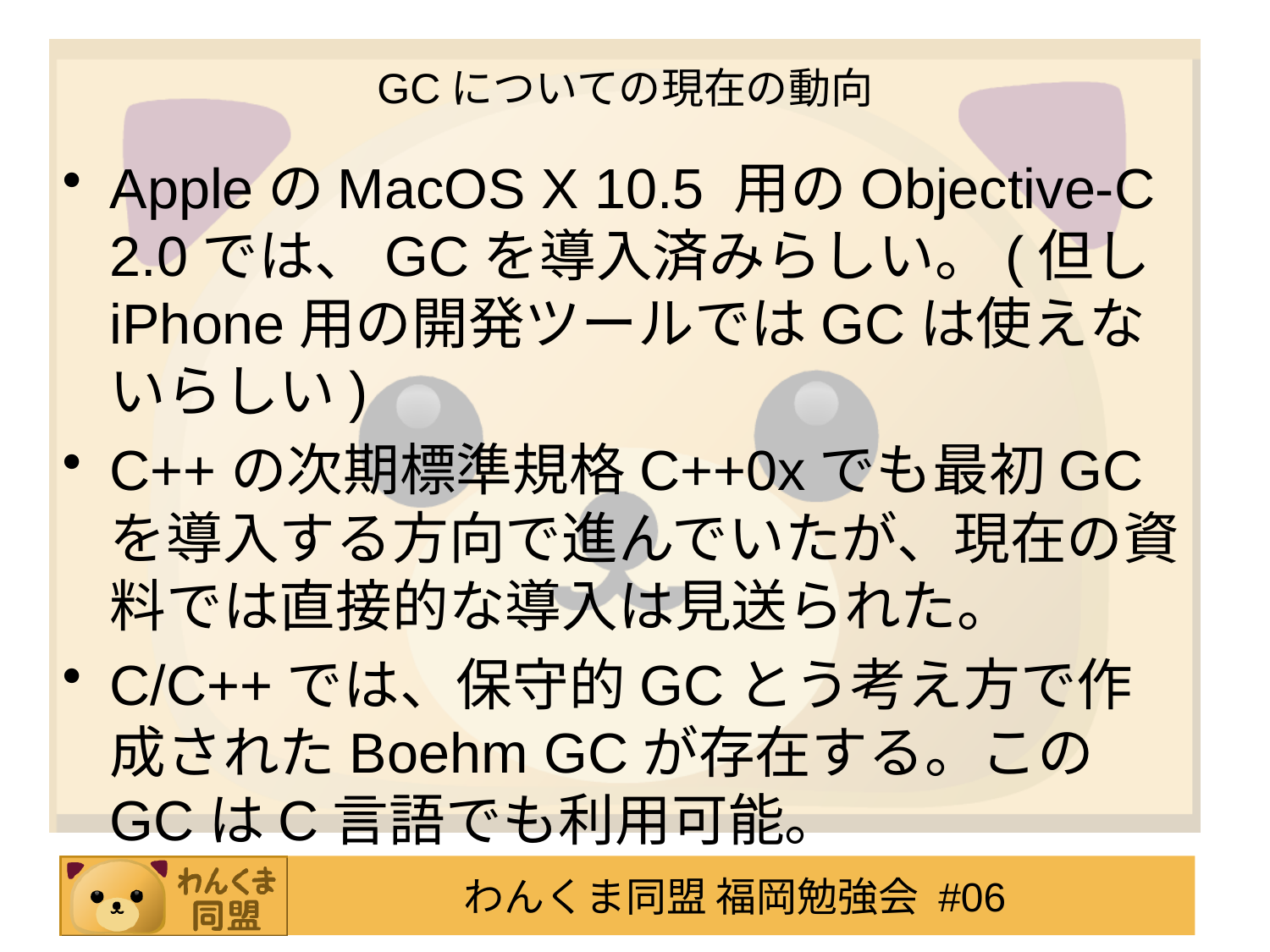

# GCについての現在の動向
AppleのMacOS X 10.5 用のObjective-C 2.0では、GCを導入済みらしい。(但しiPhone用の開発ツールではGCは使えないらしい)
C++の次期標準規格C++0xでも最初GCを導入する方向で進んでいたが、現在の資料では直接的な導入は見送られた。
C/C++では、保守的GCとう考え方で作成されたBoehm GCが存在する。このGCはC言語でも利用可能。